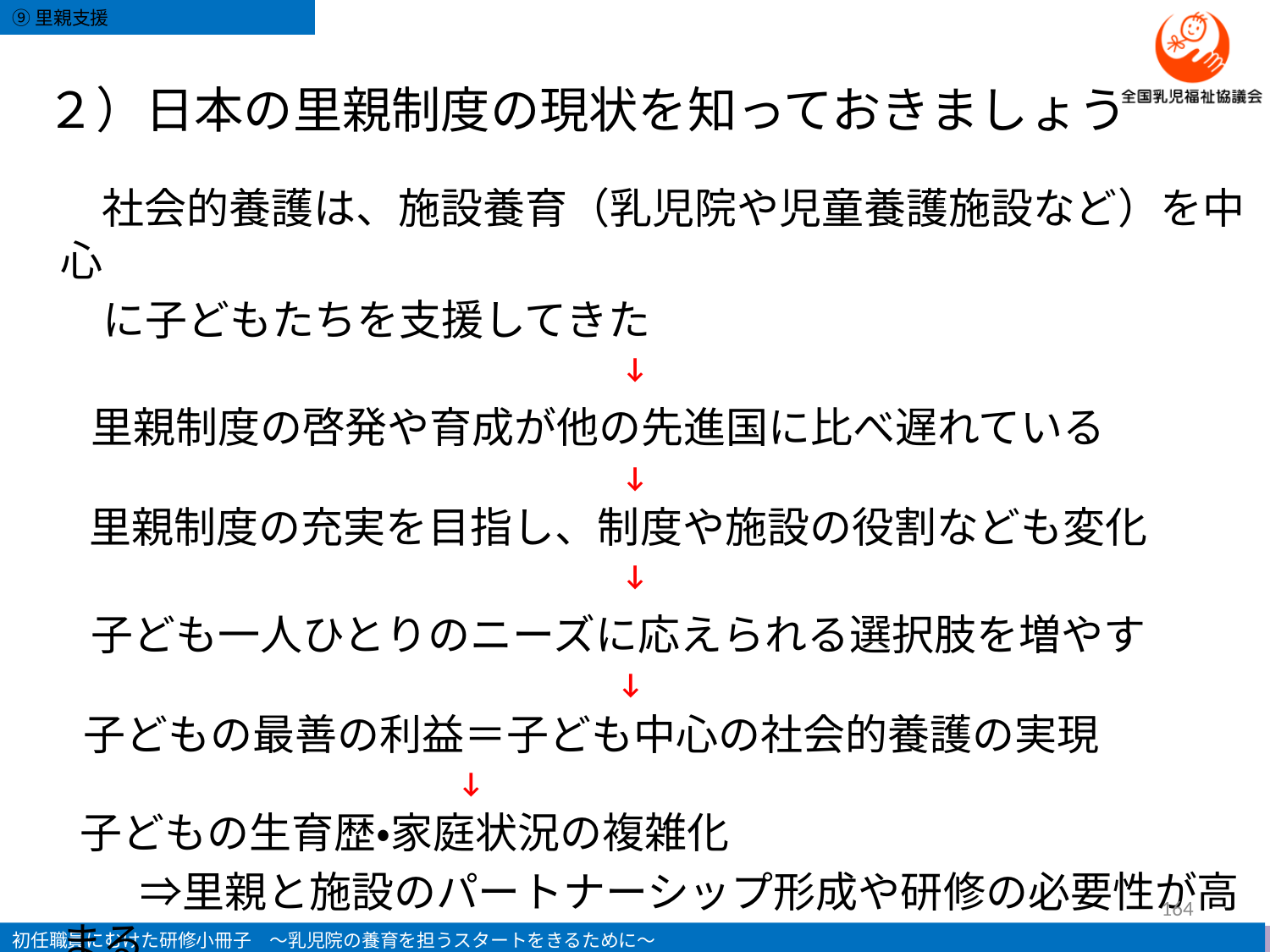

２）日本の里親制度の現状を知っておきましょう

       社会的養護は、施設養育（乳児院や児童養護施設など）を中心
　     に子どもたちを支援してきた
↓
      里親制度の啓発や育成が他の先進国に比べ遅れている
↓
       里親制度の充実を目指し、制度や施設の役割なども変化
↓
      子ども一人ひとりのニーズに応えられる選択肢を増やす
                                                                                                              ↓
            子どもの最善の利益＝子ども中心の社会的養護の実現
                                                                                 ↓
      子どもの生育歴・家庭状況の複雑化
　　　⇒里親と施設のパートナーシップ形成や研修の必要性が高まる
164